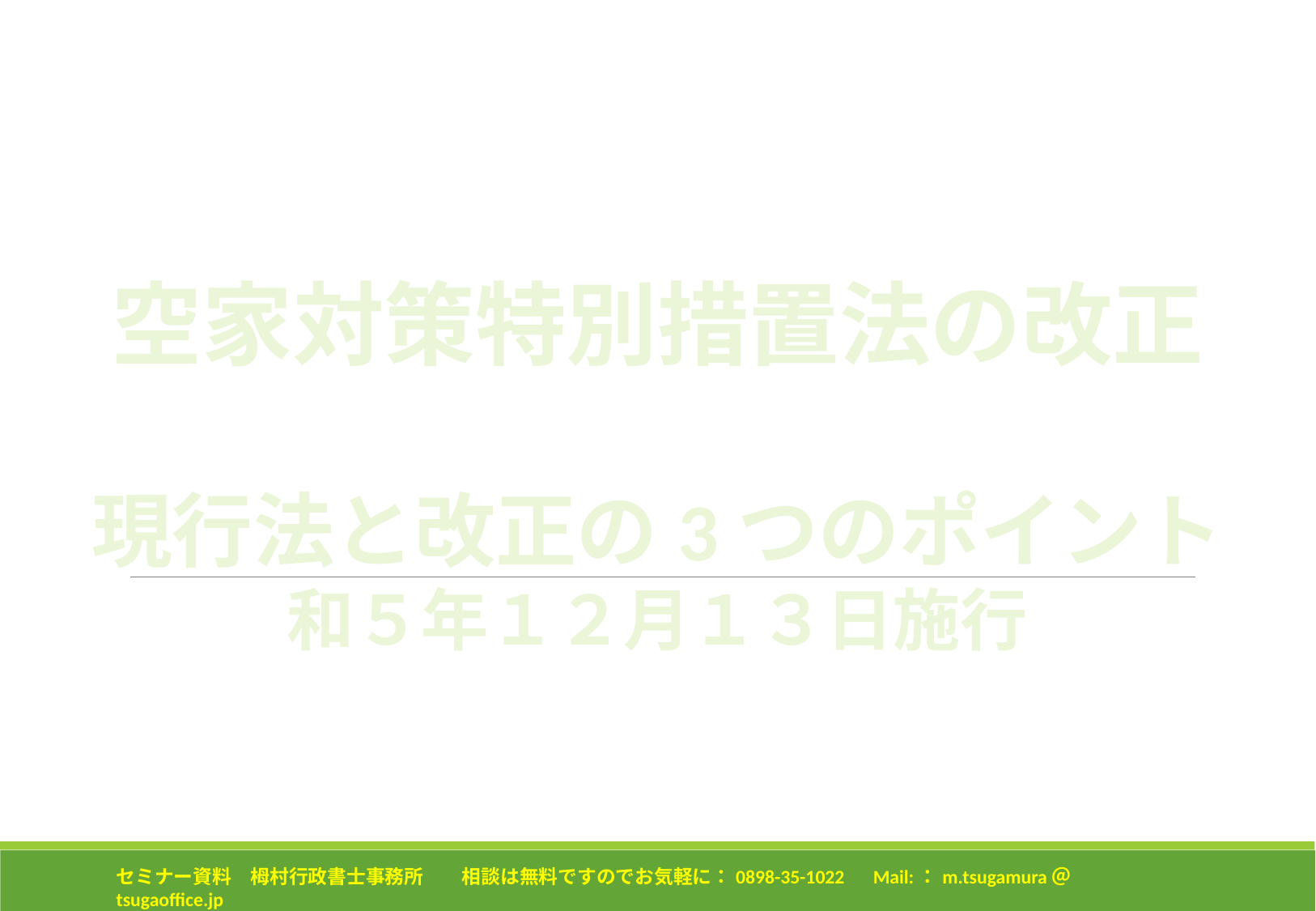

空家対策特別措置法の改正
現行法と改正の3つのポイント
和５年１２月１３日施行
セミナー資料　栂村行政書士事務所　　相談は無料ですのでお気軽に：0898-35-1022　Mail:：m.tsugamura＠tsugaoffice.jp